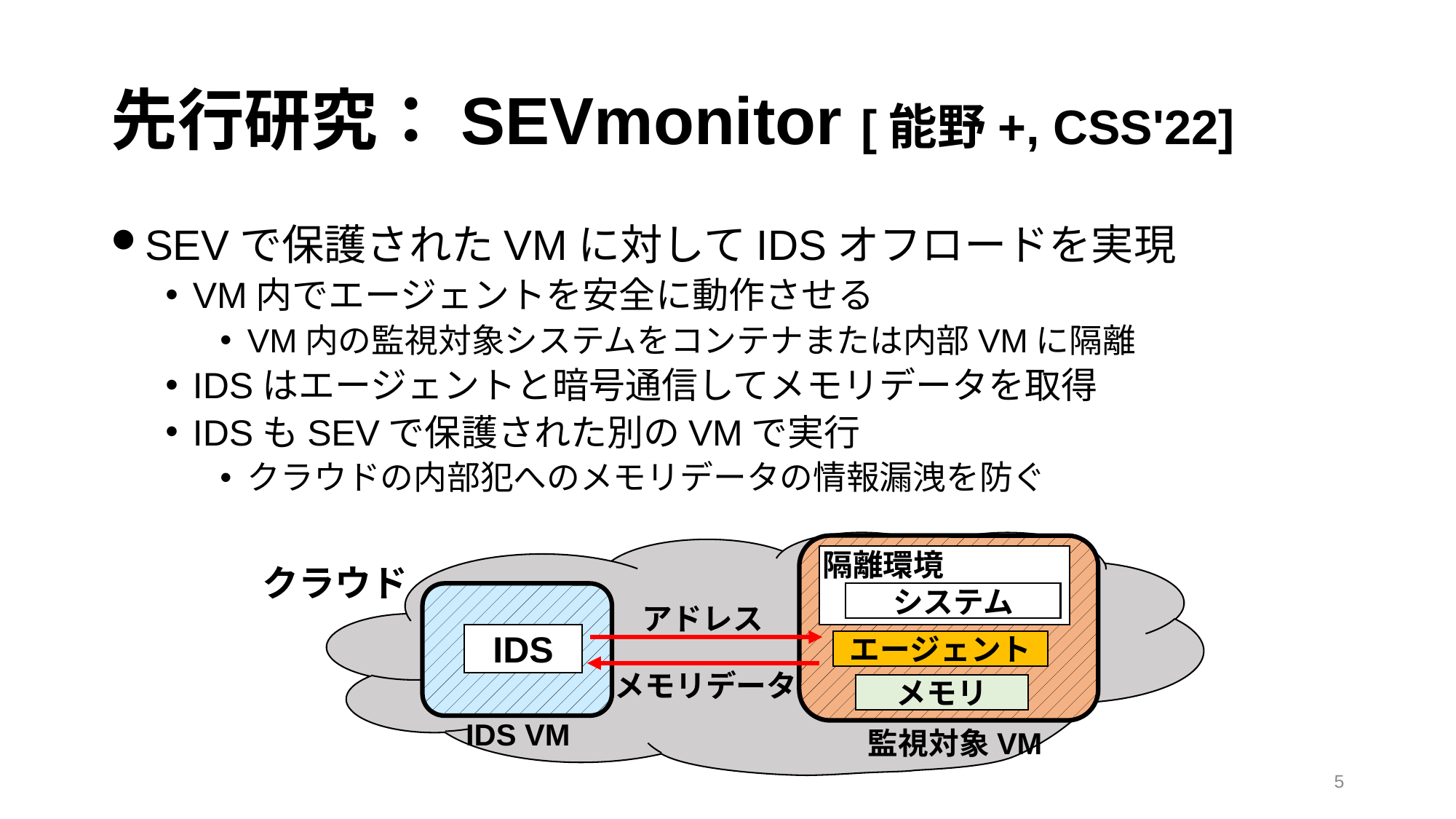

# 先行研究：SEVmonitor [能野+, CSS'22]
SEVで保護されたVMに対してIDSオフロードを実現
VM内でエージェントを安全に動作させる
VM内の監視対象システムをコンテナまたは内部VMに隔離
IDSはエージェントと暗号通信してメモリデータを取得
IDSもSEVで保護された別のVMで実行
クラウドの内部犯へのメモリデータの情報漏洩を防ぐ

隔離環境

システム
クラウド

IDS
IDS VM
アドレス
エージェント
メモリデータ
メモリ
監視対象VM
5